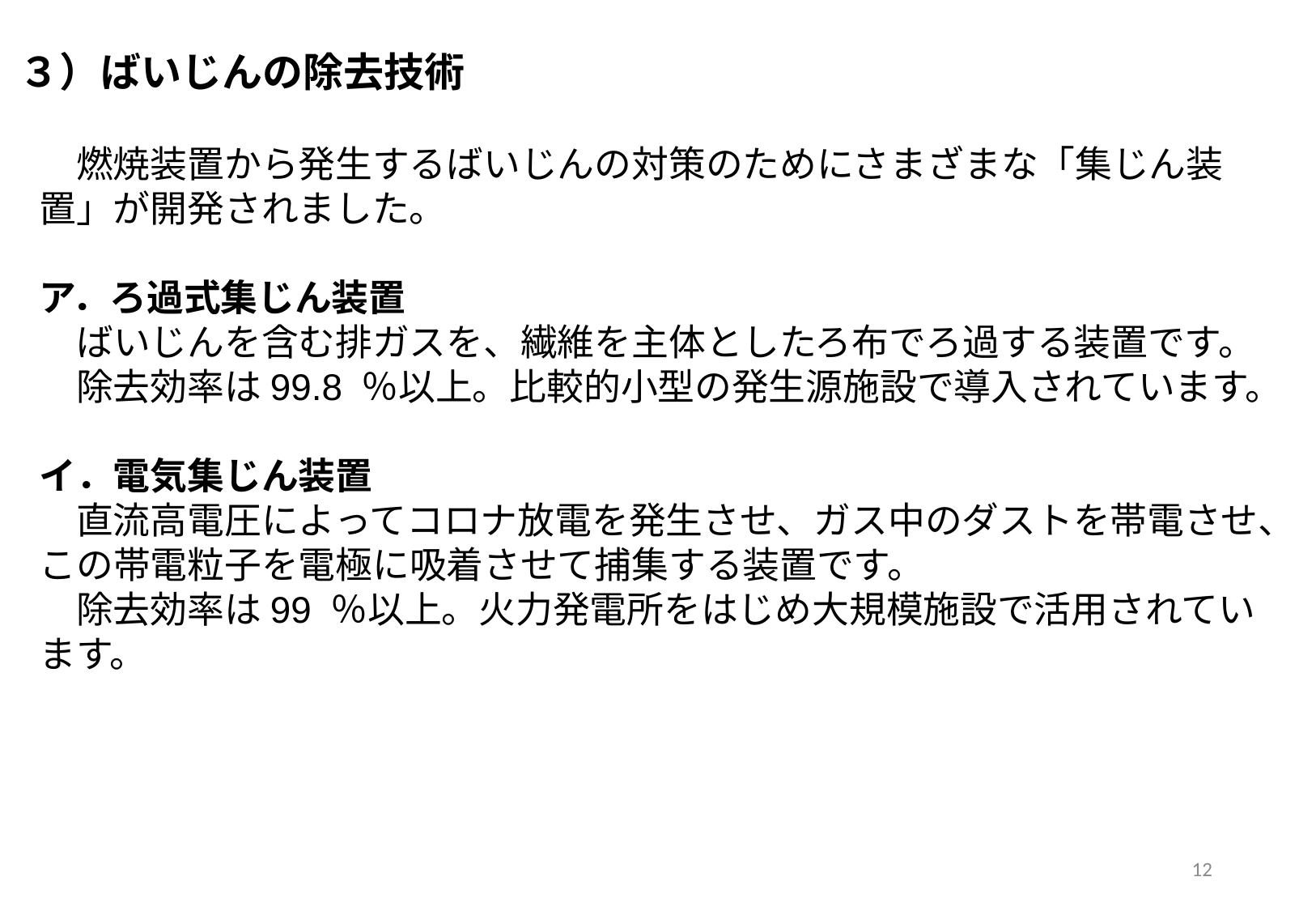

３）ばいじんの除去技術
　燃焼装置から発生するばいじんの対策のためにさまざまな「集じん装置」が開発されました。

ア．ろ過式集じん装置
　ばいじんを含む排ガスを、繊維を主体としたろ布でろ過する装置です。
　除去効率は99.8 ％以上。比較的小型の発生源施設で導入されています。

イ．電気集じん装置
　直流高電圧によってコロナ放電を発生させ、ガス中のダストを帯電させ、この帯電粒子を電極に吸着させて捕集する装置です。
　除去効率は99 ％以上。火力発電所をはじめ大規模施設で活用されています。

12